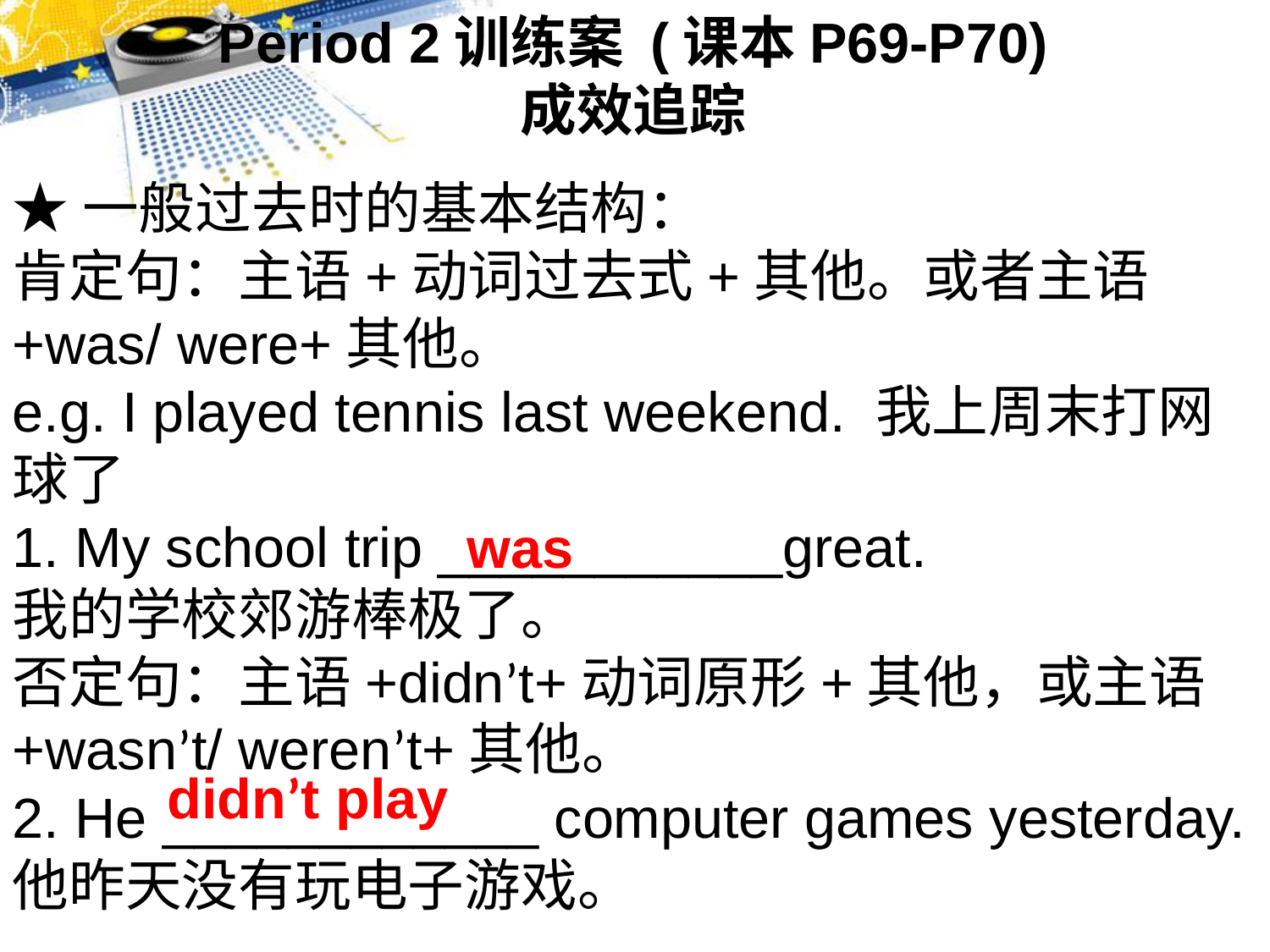

Period 2训练案 (课本P69-P70)
成效追踪
★一般过去时的基本结构：
肯定句：主语+动词过去式+其他。或者主语+was/ were+其他。
e.g. I played tennis last weekend. 我上周末打网球了
1. My school trip ___________great.
我的学校郊游棒极了。
否定句：主语+didn’t+动词原形+其他，或主语+wasn’t/ weren’t+其他。
2. He ____________ computer games yesterday.他昨天没有玩电子游戏。
was
didn’t play